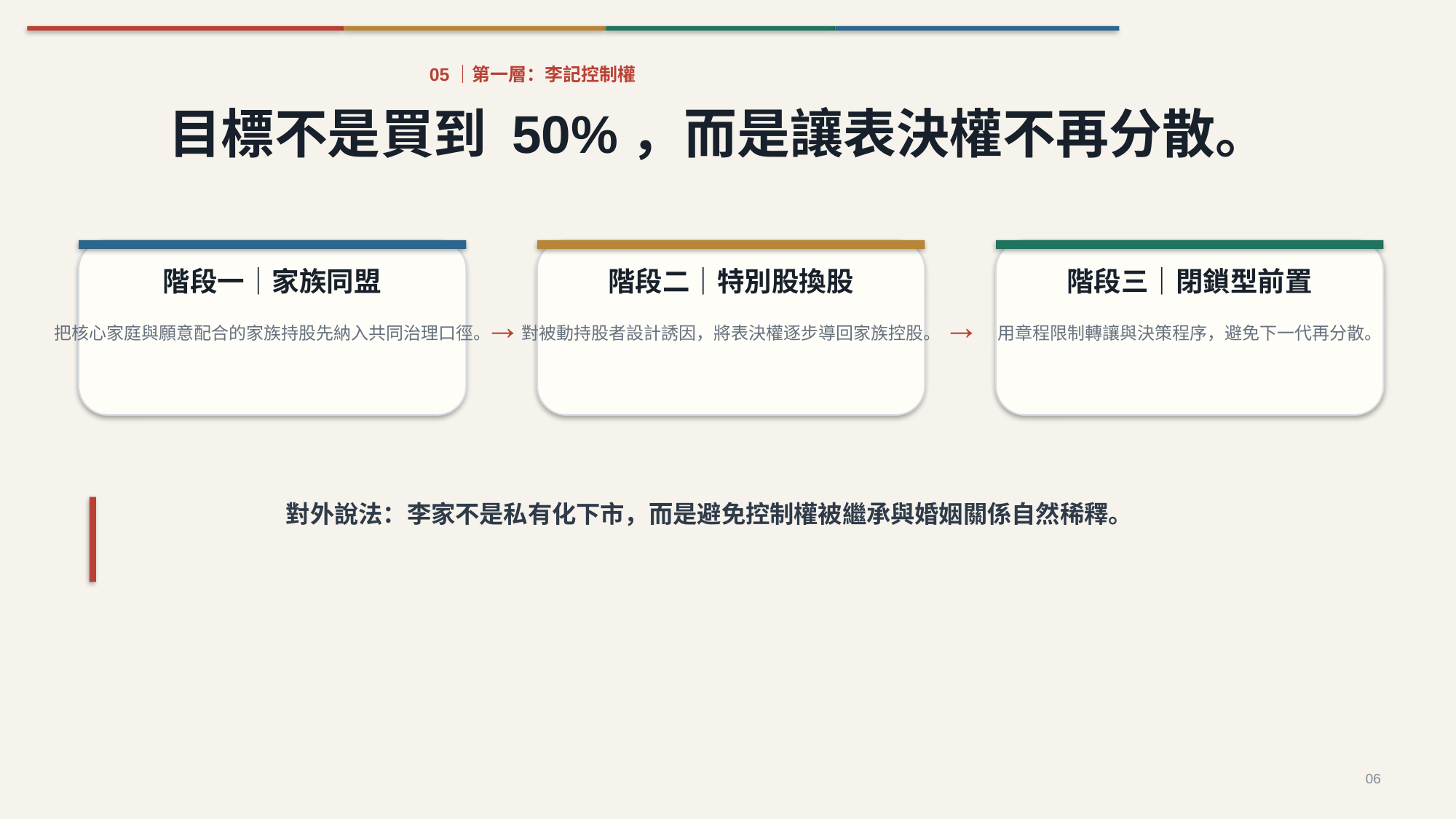

05｜第一層：李記控制權
目標不是買到 50%，而是讓表決權不再分散。

階段一｜家族同盟
階段二｜特別股換股
階段三｜閉鎖型前置
→
→
把核心家庭與願意配合的家族持股先納入共同治理口徑。
對被動持股者設計誘因，將表決權逐步導回家族控股。
用章程限制轉讓與決策程序，避免下一代再分散。

對外說法：李家不是私有化下市，而是避免控制權被繼承與婚姻關係自然稀釋。
06